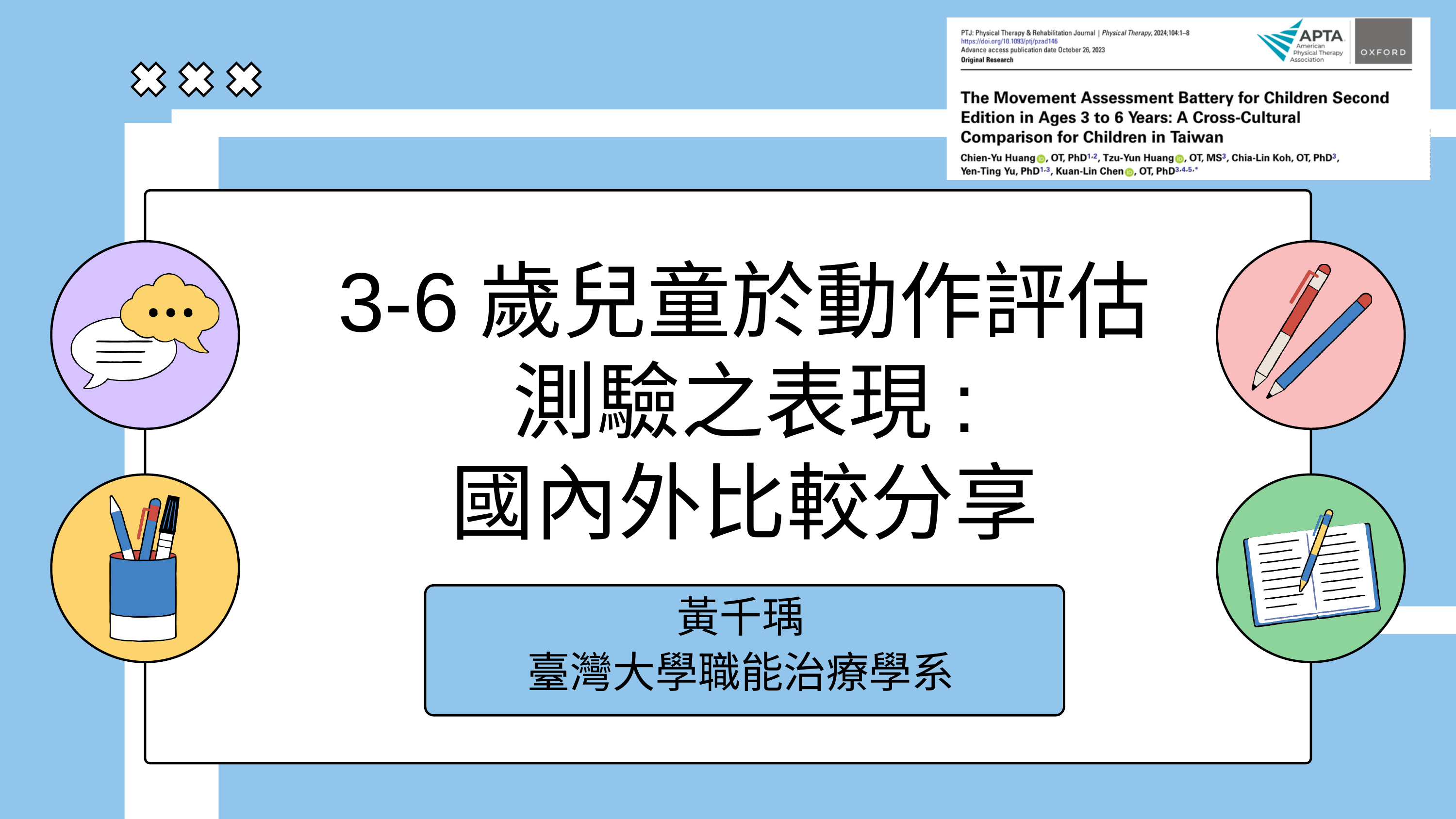

3-6歲兒童於動作評估測驗之表現:
國內外比較分享

黃千瑀
臺灣大學職能治療學系